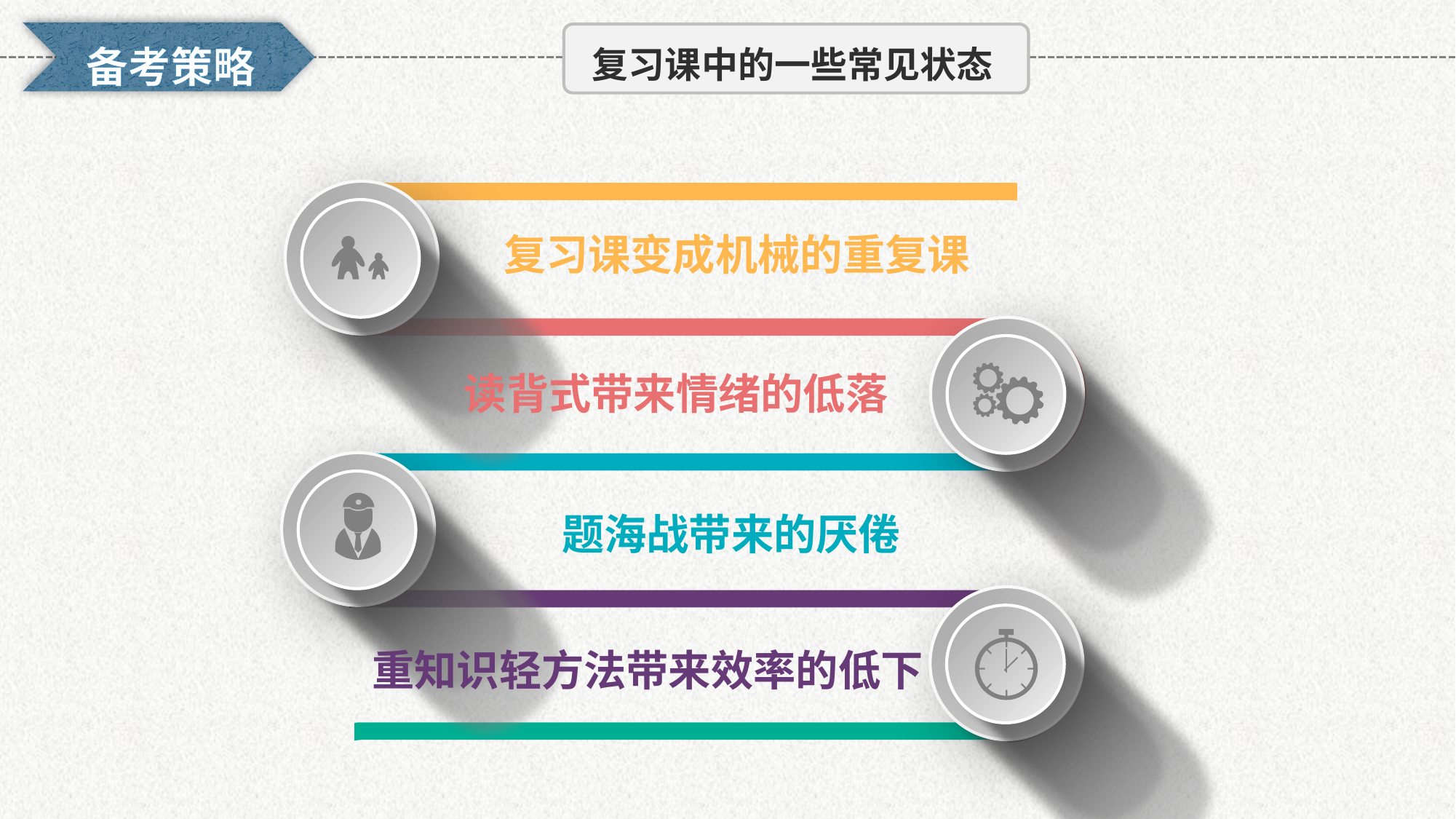

复习课中的一些常见状态

复习课变成机械的重复课

读背式带来情绪的低落

题海战带来的厌倦

重知识轻方法带来效率的低下